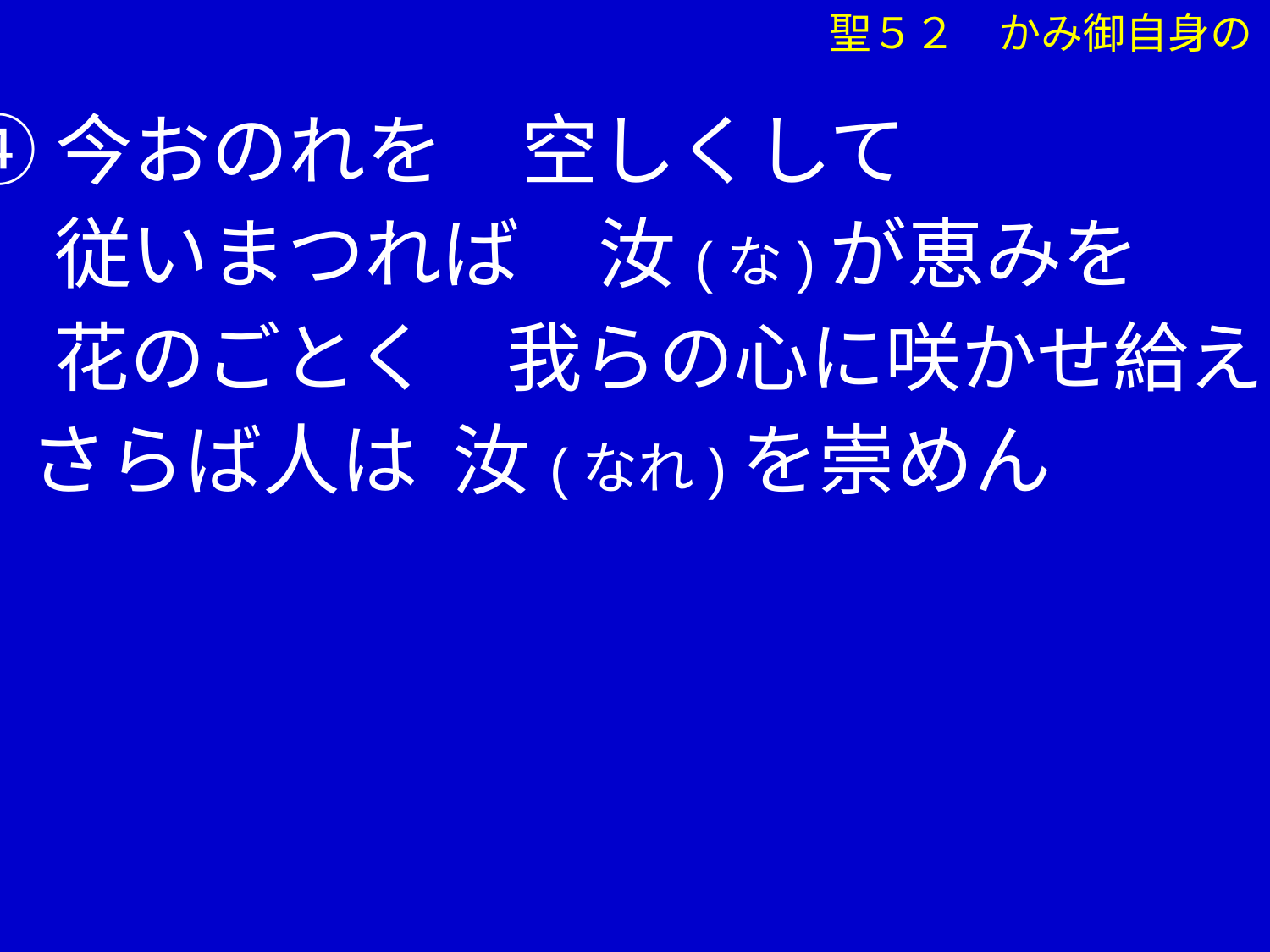

④今おのれを　空しくして
　 従いまつれば　汝(な)が恵みを
　 花のごとく　我らの心に咲かせ給え
   さらば人は  汝(なれ)を崇めん
聖５２　かみ御自身の